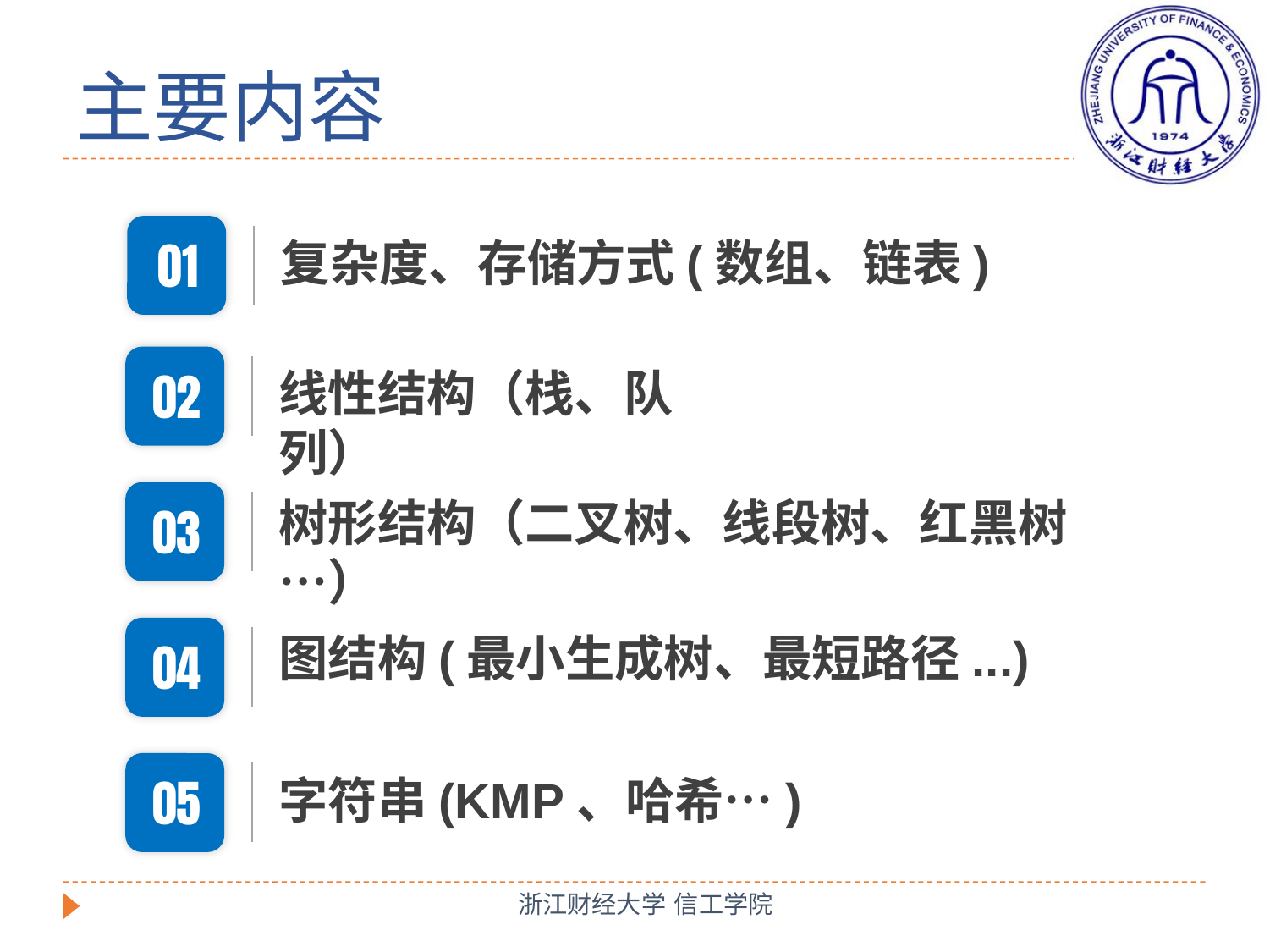

# 主要内容

复杂度、存储方式(数组、链表)
01

线性结构（栈、队列）
02

树形结构（二叉树、线段树、红黑树…）
03

图结构(最小生成树、最短路径...)
04

字符串(KMP、哈希…)
05
2
浙江财经大学 信工学院